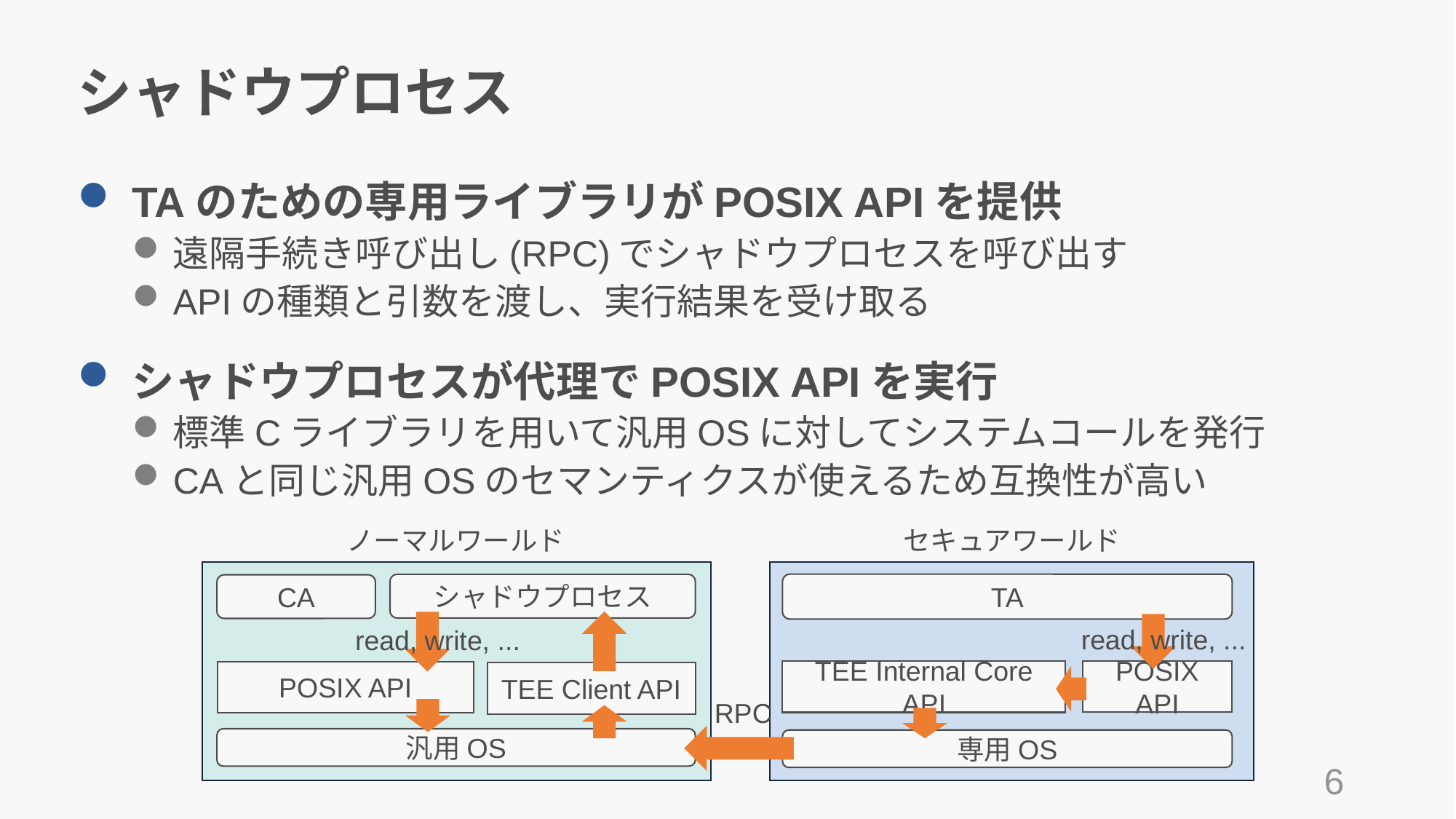

# シャドウプロセス
TAのための専用ライブラリがPOSIX APIを提供
遠隔手続き呼び出し(RPC)でシャドウプロセスを呼び出す
APIの種類と引数を渡し、実行結果を受け取る
シャドウプロセスが代理でPOSIX APIを実行
標準Cライブラリを用いて汎用OSに対してシステムコールを発行
CAと同じ汎用OSのセマンティクスが使えるため互換性が高い
ノーマルワールド
セキュアワールド

TA
シャドウプロセス
CA

read, write, ...
read, write, ...
POSIX API
TEE Internal Core API
POSIX API
TEE Client API

RPC

汎用OS
専用OS